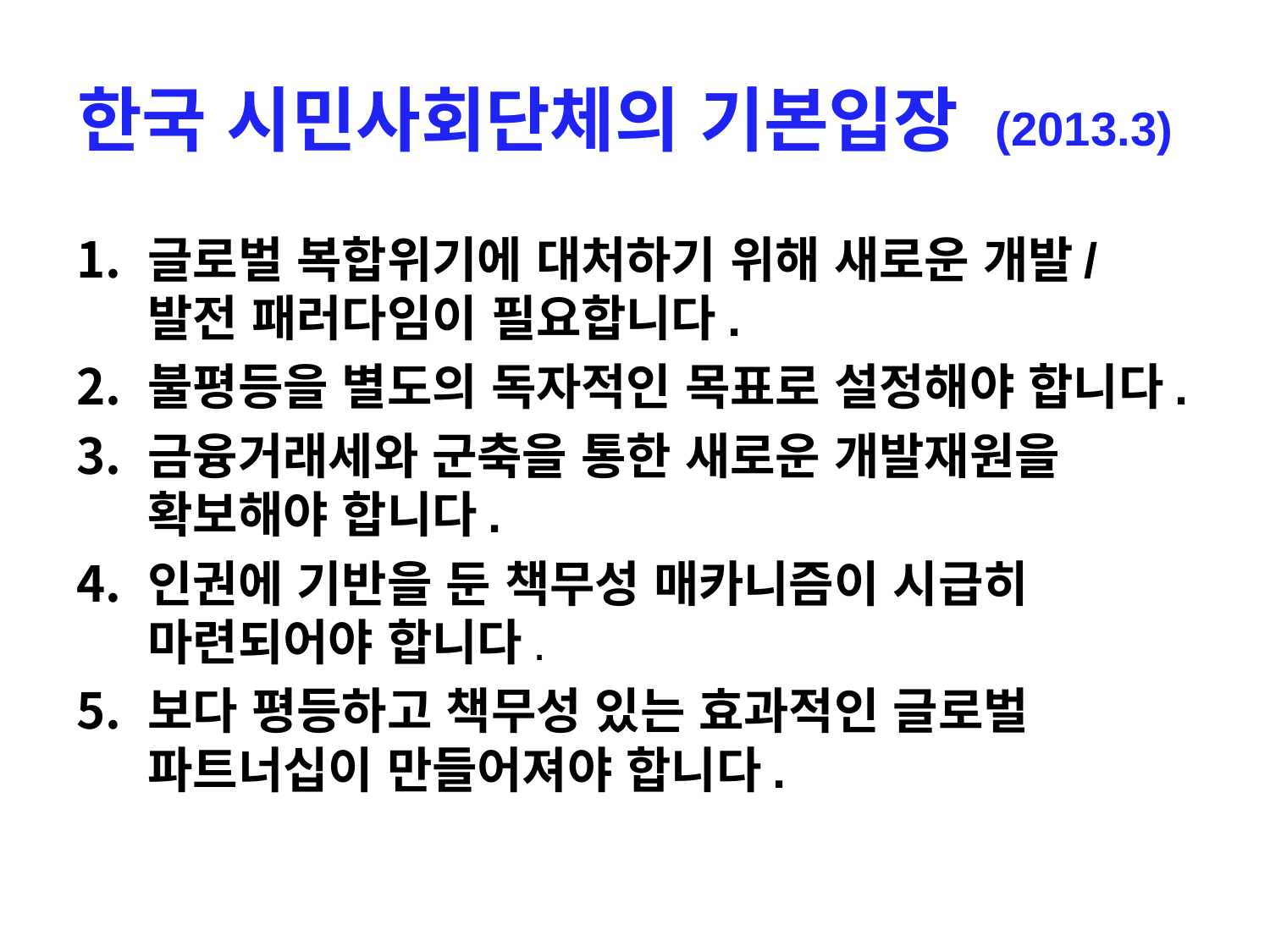

# 한국 시민사회단체의 기본입장 (2013.3)
글로벌 복합위기에 대처하기 위해 새로운 개발/발전 패러다임이 필요합니다.
불평등을 별도의 독자적인 목표로 설정해야 합니다.
금융거래세와 군축을 통한 새로운 개발재원을 확보해야 합니다.
인권에 기반을 둔 책무성 매카니즘이 시급히 마련되어야 합니다.
보다 평등하고 책무성 있는 효과적인 글로벌 파트너십이 만들어져야 합니다.